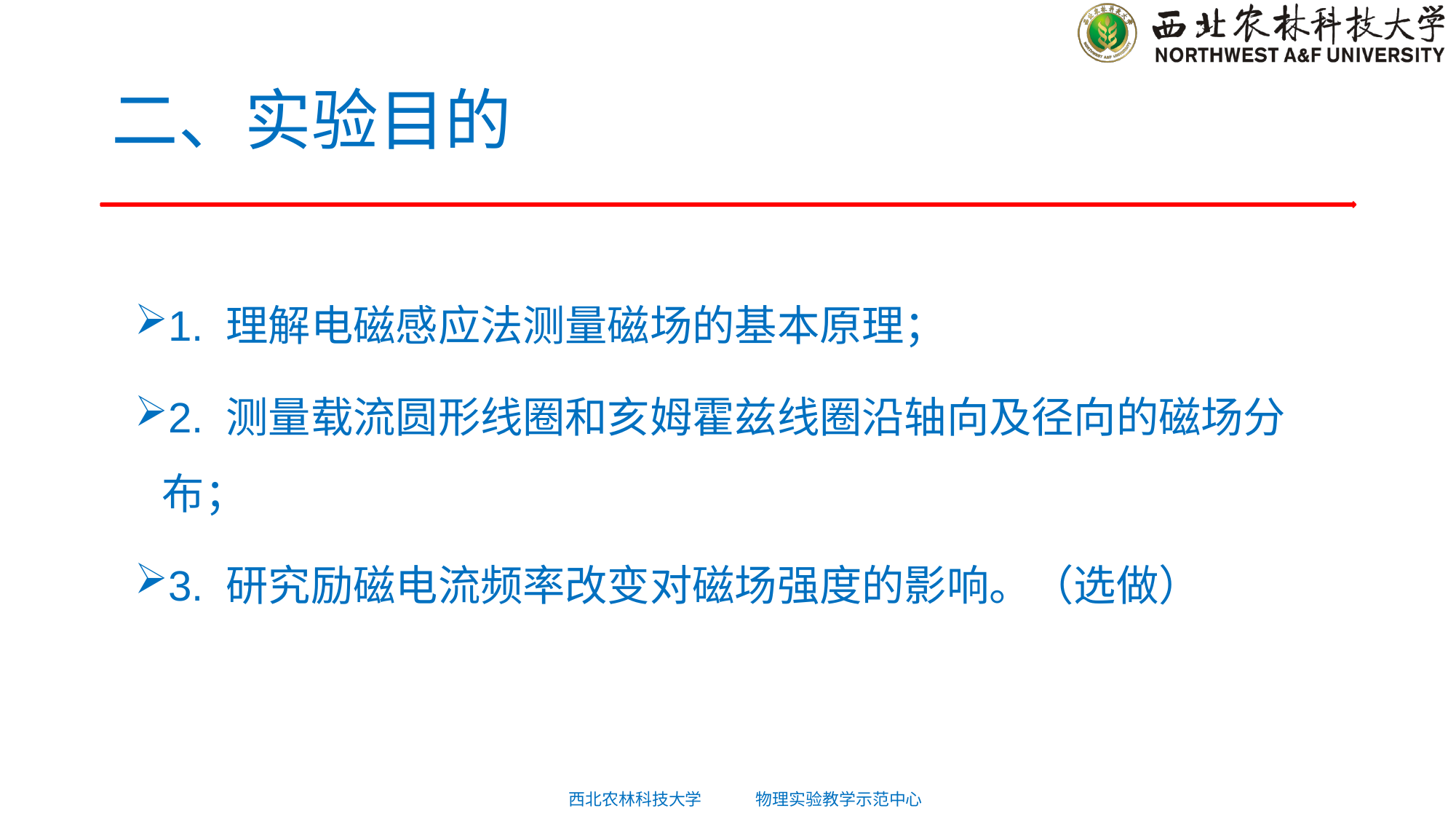

# 二、实验目的
1. 理解电磁感应法测量磁场的基本原理；
2. 测量载流圆形线圈和亥姆霍兹线圈沿轴向及径向的磁场分布；
3. 研究励磁电流频率改变对磁场强度的影响。（选做）